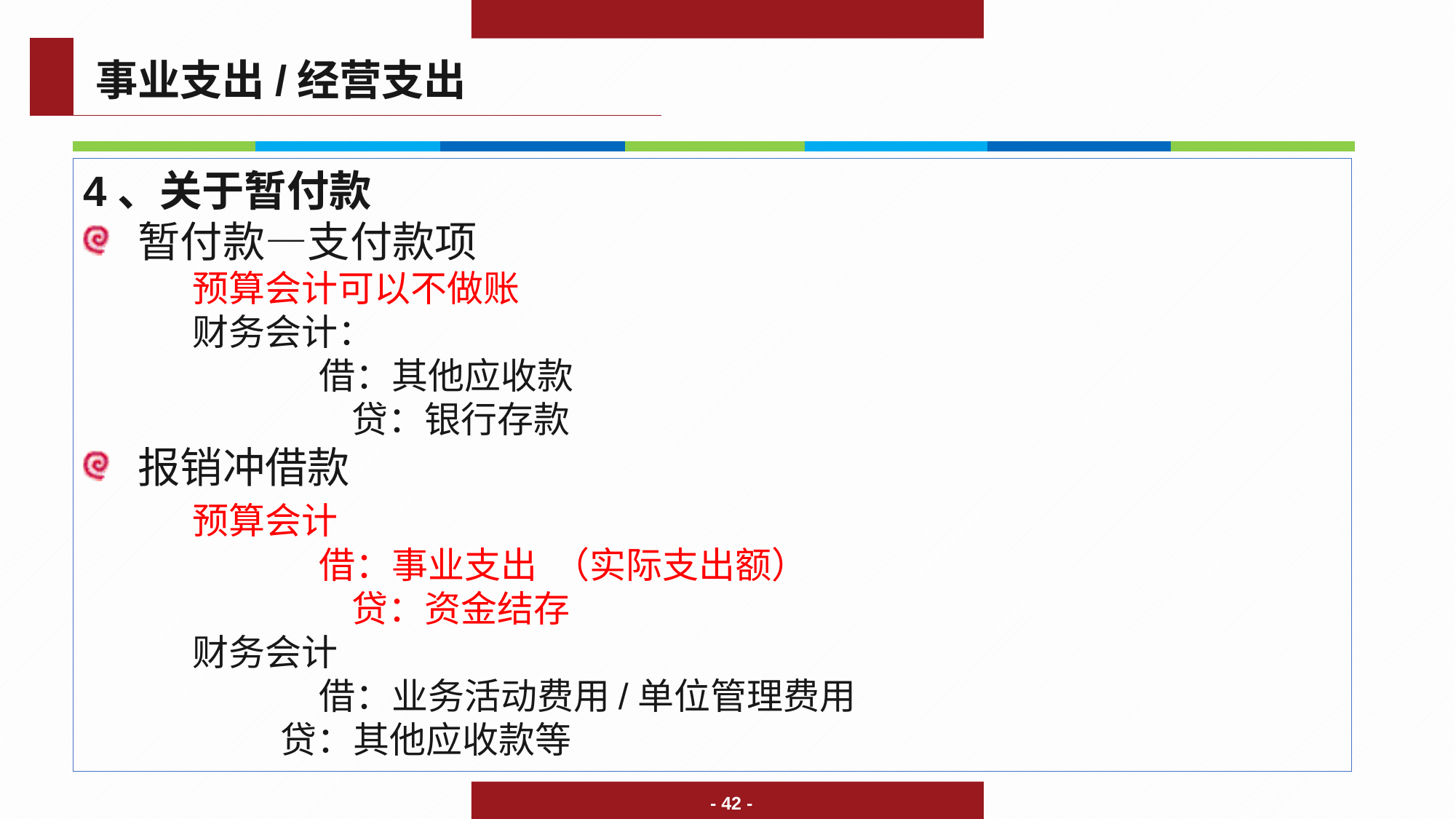

事业支出/经营支出

4、关于暂付款
暂付款—支付款项
	预算会计可以不做账
	财务会计：
		 借：其他应收款
               	     贷：银行存款
报销冲借款
	预算会计
		 借：事业支出  （实际支出额）
              	     贷：资金结存
	财务会计
		 借：业务活动费用/单位管理费用
                       贷：其他应收款等

- 42 -